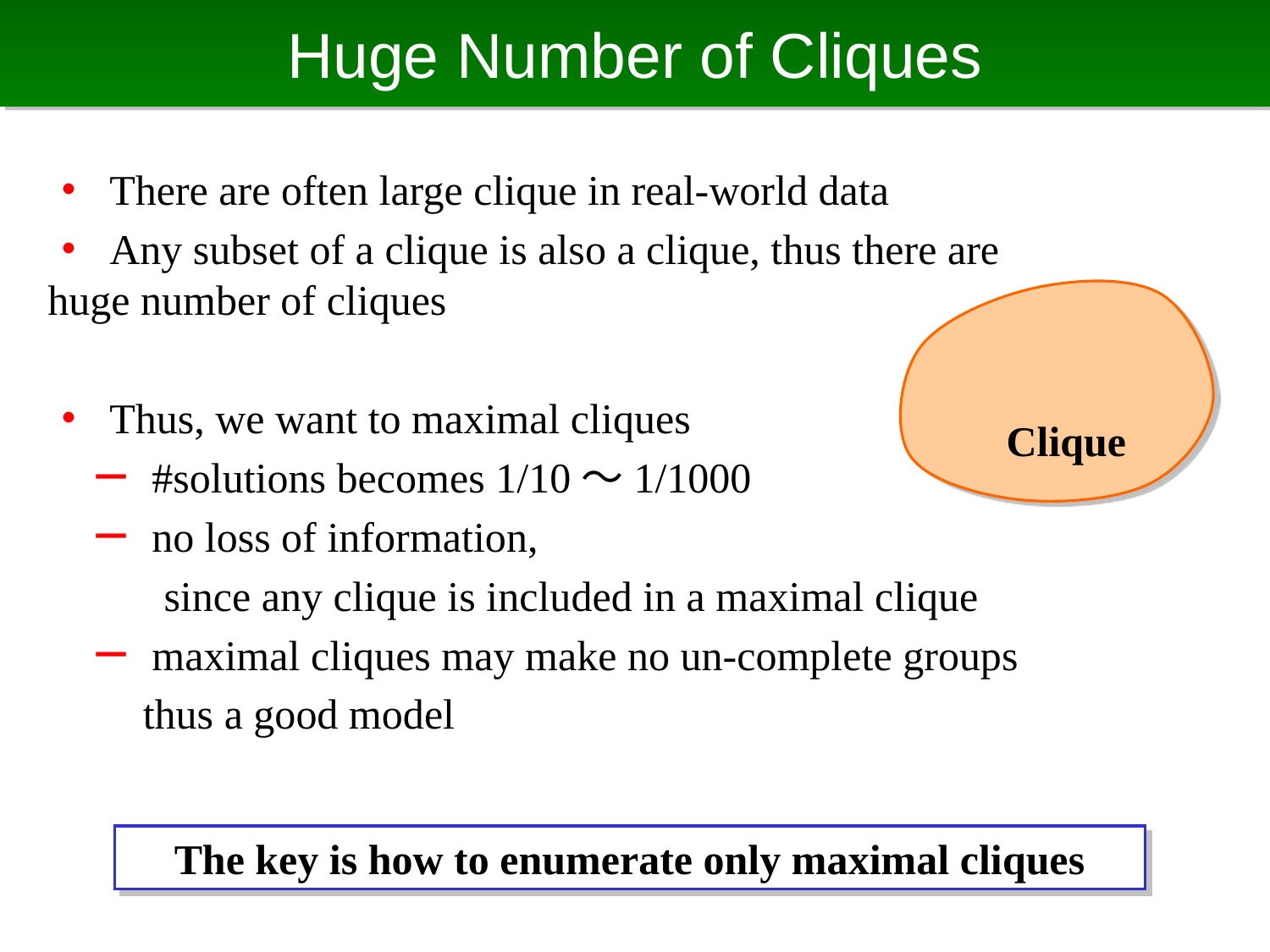

# Huge Number of Cliques
・ There are often large clique in real-world data
・ Any subset of a clique is also a clique, thus there are huge number of cliques

・ Thus, we want to maximal cliques
　－ #solutions becomes 1/10～1/1000
　－ no loss of information,
           since any clique is included in a maximal clique
　－ maximal cliques may make no un-complete groups
         thus a good model

Clique
The key is how to enumerate only maximal cliques